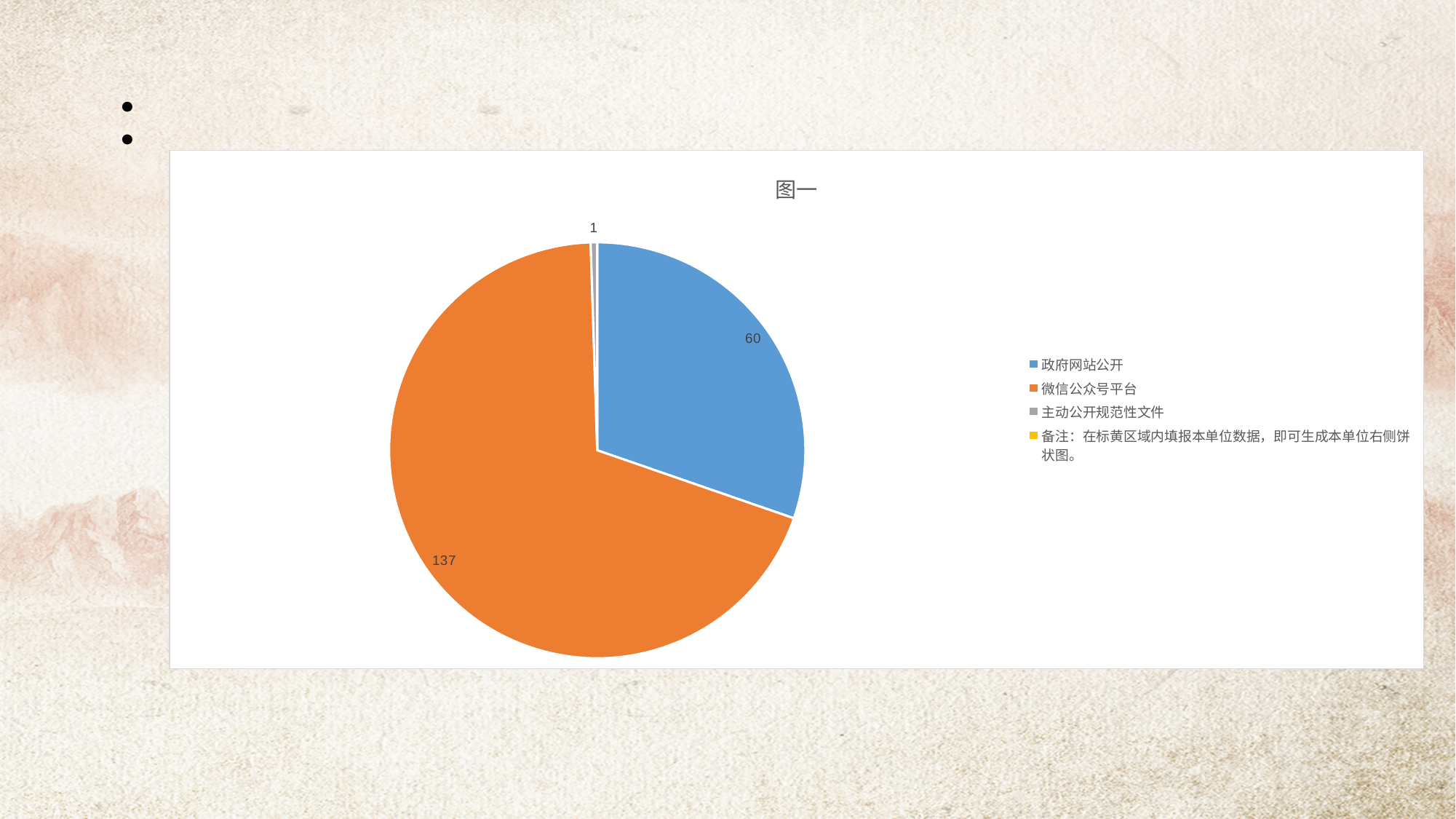

# ：

### Chart: 图一

| Category | 全年主动公开政府信息 |
|---|---|
| 政府网站公开 | 60.0 |
| 微信公众号平台 | 137.0 |
| 主动公开规范性文件 | 1.0 |
| 备注：在标黄区域内填报本单位数据，即可生成本单位右侧饼状图。 | None |